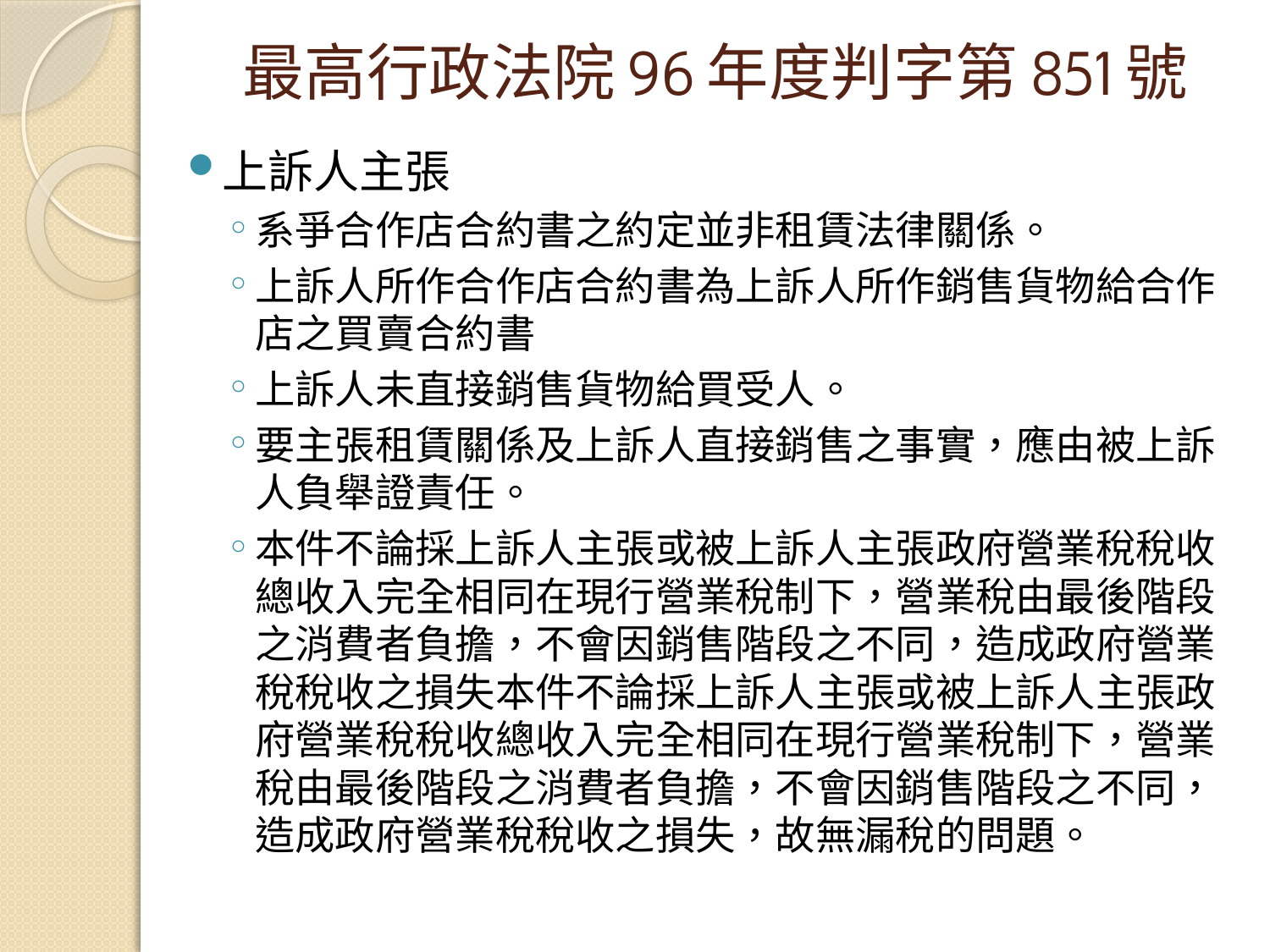

# 最高行政法院96年度判字第851號
上訴人主張
系爭合作店合約書之約定並非租賃法律關係。
上訴人所作合作店合約書為上訴人所作銷售貨物給合作店之買賣合約書
上訴人未直接銷售貨物給買受人。
要主張租賃關係及上訴人直接銷售之事實，應由被上訴人負舉證責任。
本件不論採上訴人主張或被上訴人主張政府營業稅稅收總收入完全相同在現行營業稅制下，營業稅由最後階段之消費者負擔，不會因銷售階段之不同，造成政府營業稅稅收之損失本件不論採上訴人主張或被上訴人主張政府營業稅稅收總收入完全相同在現行營業稅制下，營業稅由最後階段之消費者負擔，不會因銷售階段之不同，造成政府營業稅稅收之損失，故無漏稅的問題。